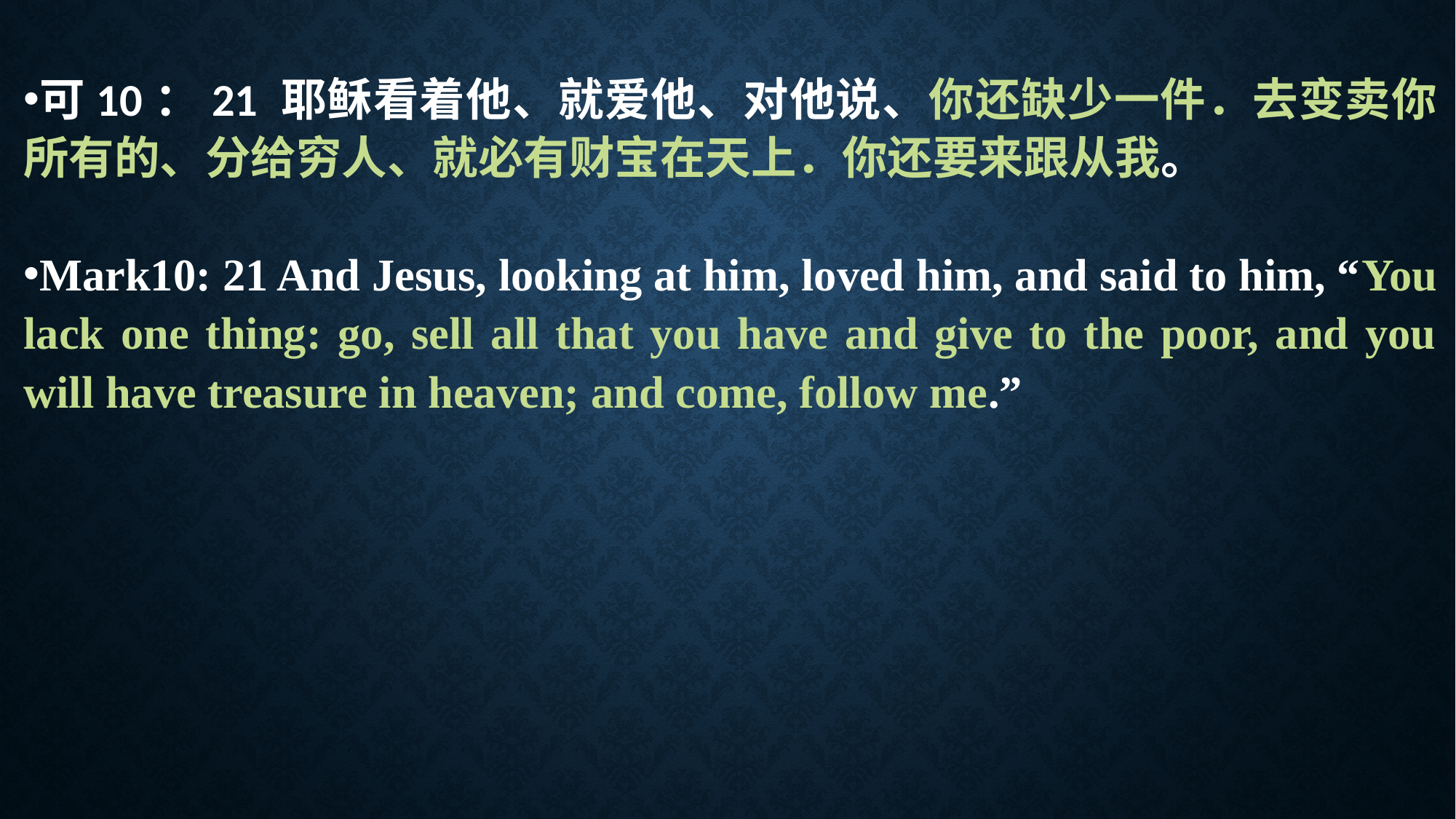

可10：21 耶稣看着他、就爱他、对他说、你还缺少一件．去变卖你所有的、分给穷人、就必有财宝在天上．你还要来跟从我。

Mark10: 21 And Jesus, looking at him, loved him, and said to him, “You lack one thing: go, sell all that you have and give to the poor, and you will have treasure in heaven; and come, follow me.”